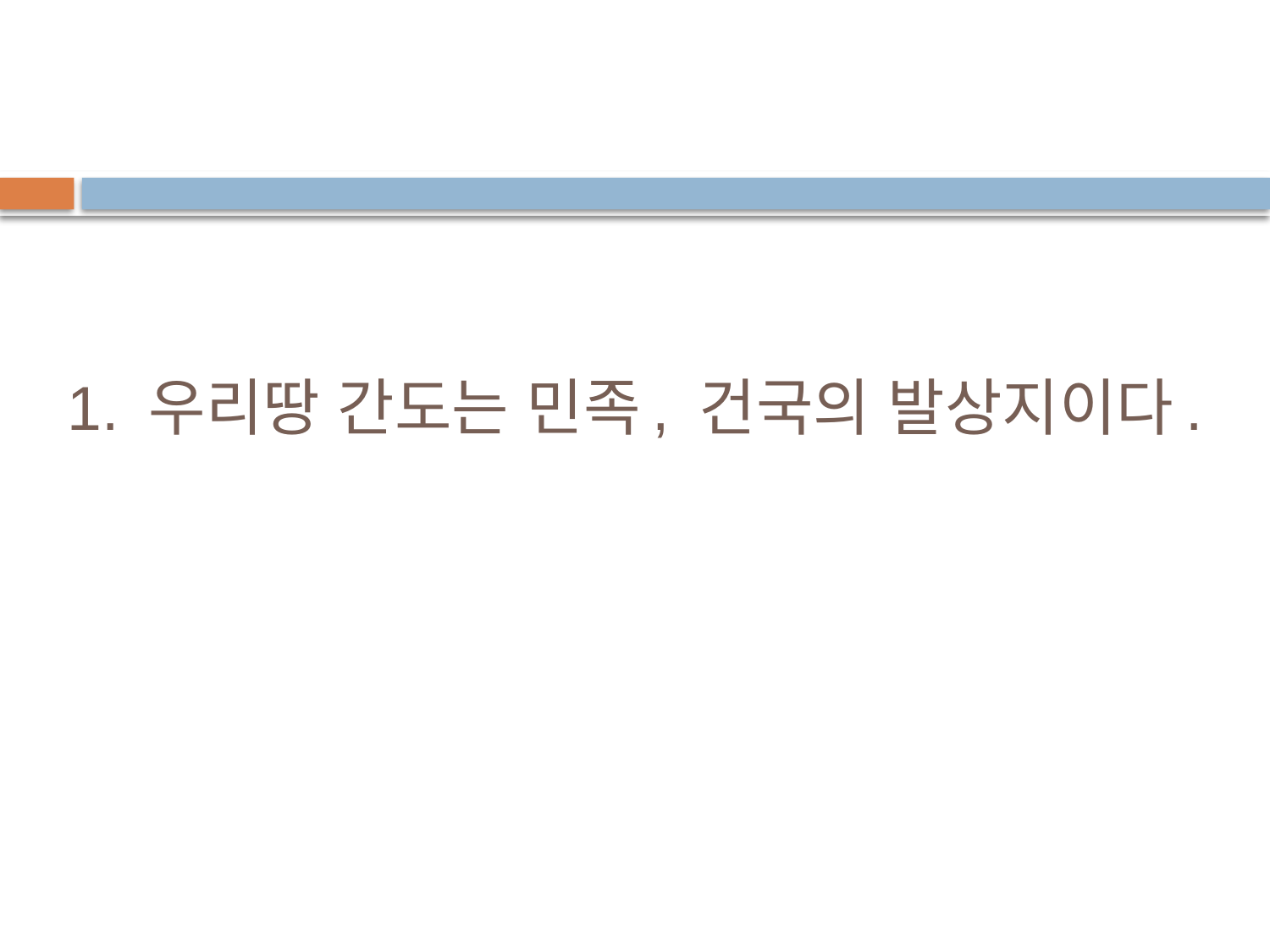

# 1. 우리땅 간도는 민족, 건국의 발상지이다.